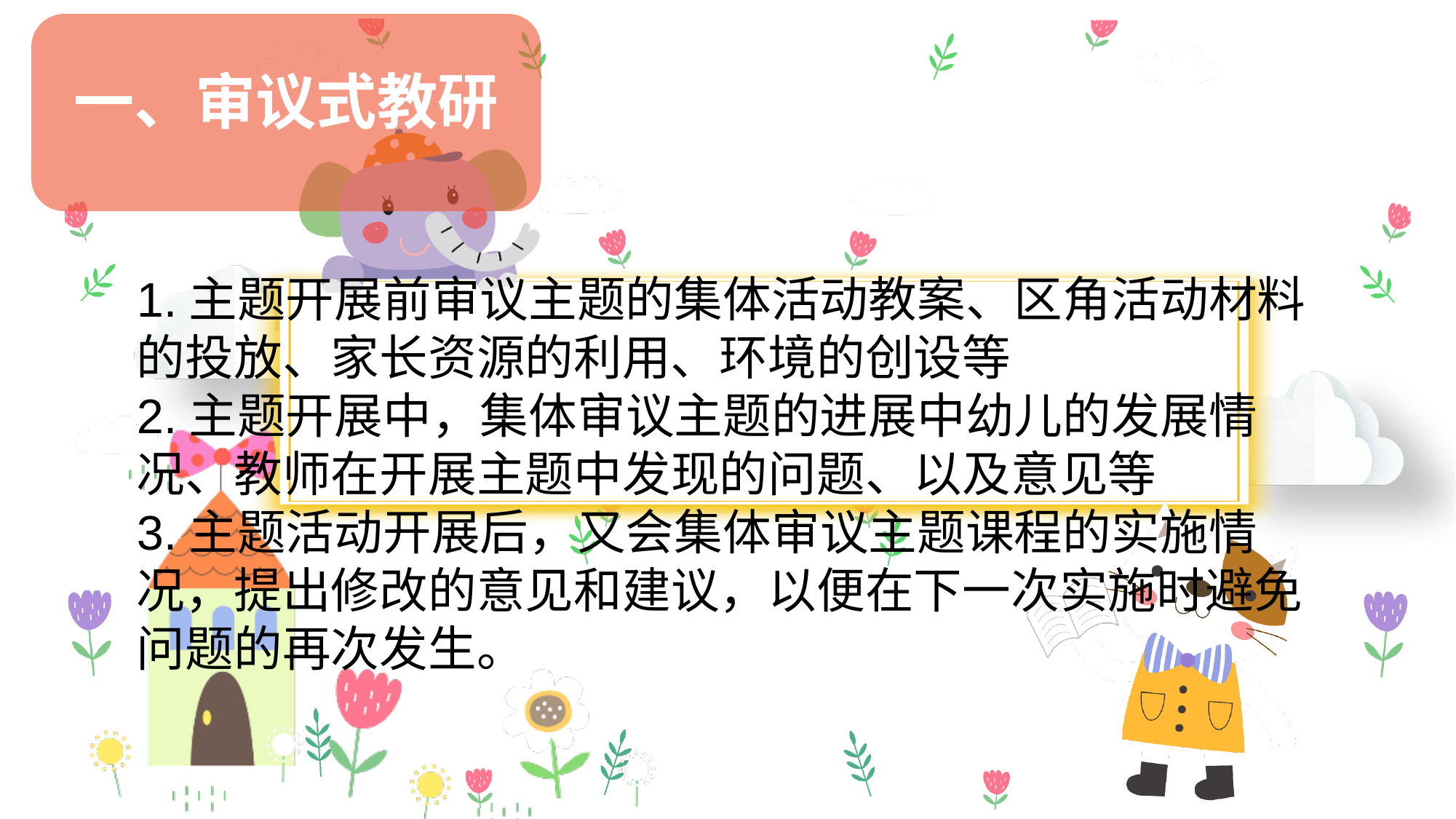

一、审议式教研

1.主题开展前审议主题的集体活动教案、区角活动材料的投放、家长资源的利用、环境的创设等
2.主题开展中，集体审议主题的进展中幼儿的发展情况、教师在开展主题中发现的问题、以及意见等
3.主题活动开展后，又会集体审议主题课程的实施情况，提出修改的意见和建议，以便在下一次实施时避免问题的再次发生。